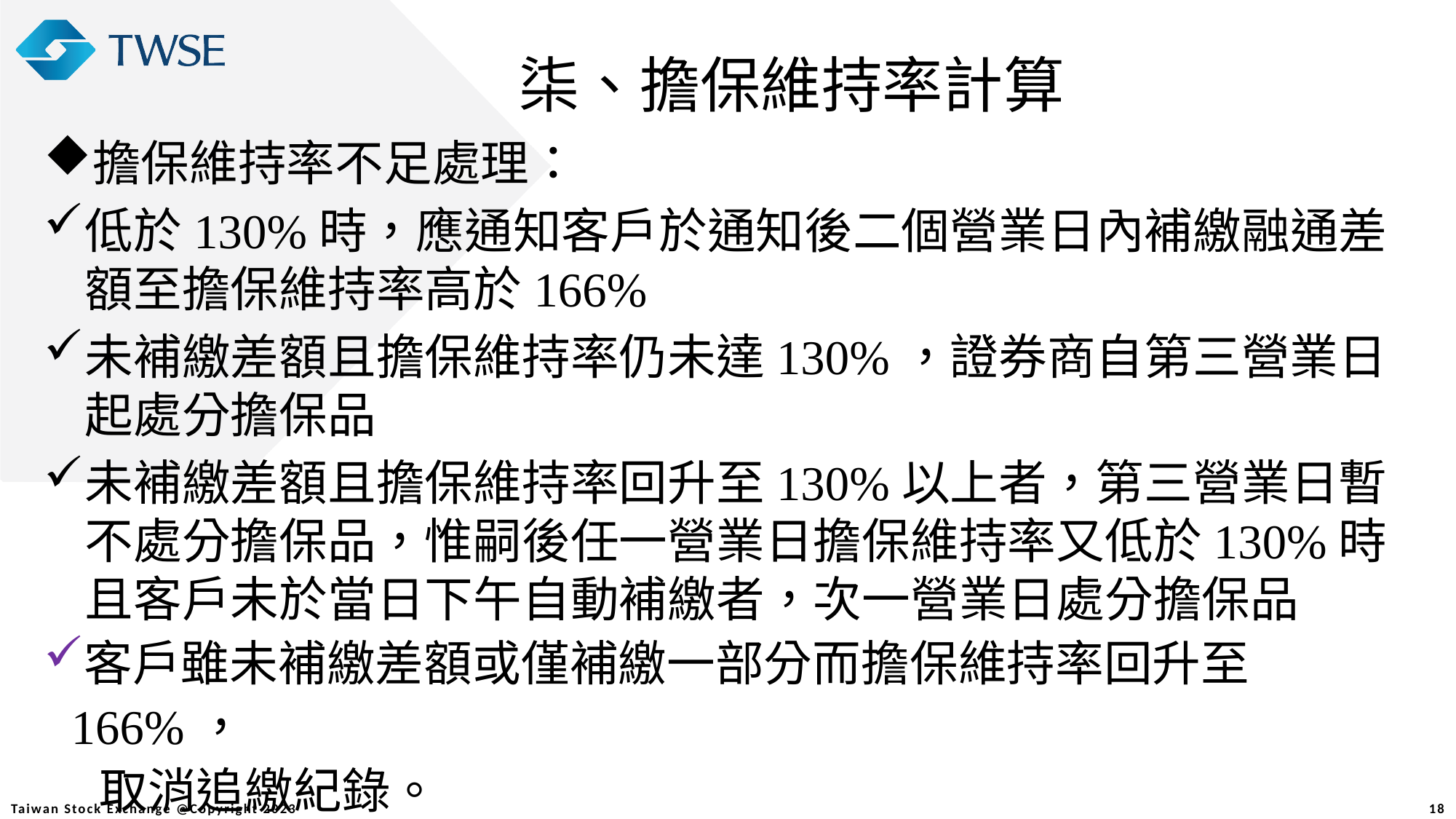

柒、擔保維持率計算
擔保維持率不足處理：
低於130%時，應通知客戶於通知後二個營業日內補繳融通差額至擔保維持率高於166%
未補繳差額且擔保維持率仍未達130%，證券商自第三營業日起處分擔保品
未補繳差額且擔保維持率回升至130%以上者，第三營業日暫不處分擔保品，惟嗣後任一營業日擔保維持率又低於130%時且客戶未於當日下午自動補繳者，次一營業日處分擔保品
客戶雖未補繳差額或僅補繳一部分而擔保維持率回升至166%，
    取消追繳紀錄。

18